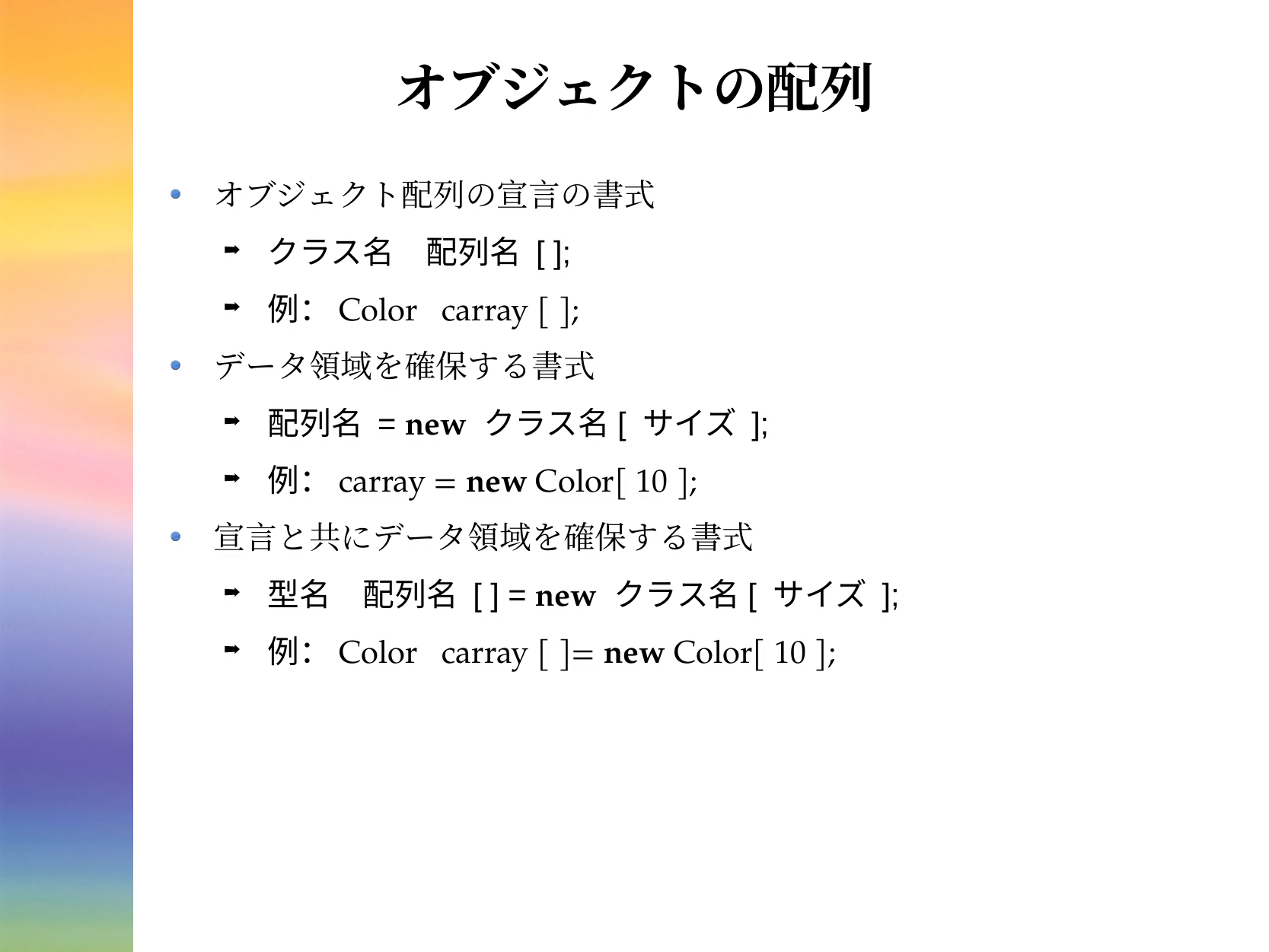

# オブジェクトの配列
オブジェクト配列の宣言の書式
クラス名　配列名 [ ];
例：Color   carray [ ];
データ領域を確保する書式
配列名 = new クラス名[ サイズ ];
例：carray = new Color[ 10 ];
宣言と共にデータ領域を確保する書式
型名　配列名 [ ] = new クラス名[ サイズ ];
例：Color   carray [ ]= new Color[ 10 ];